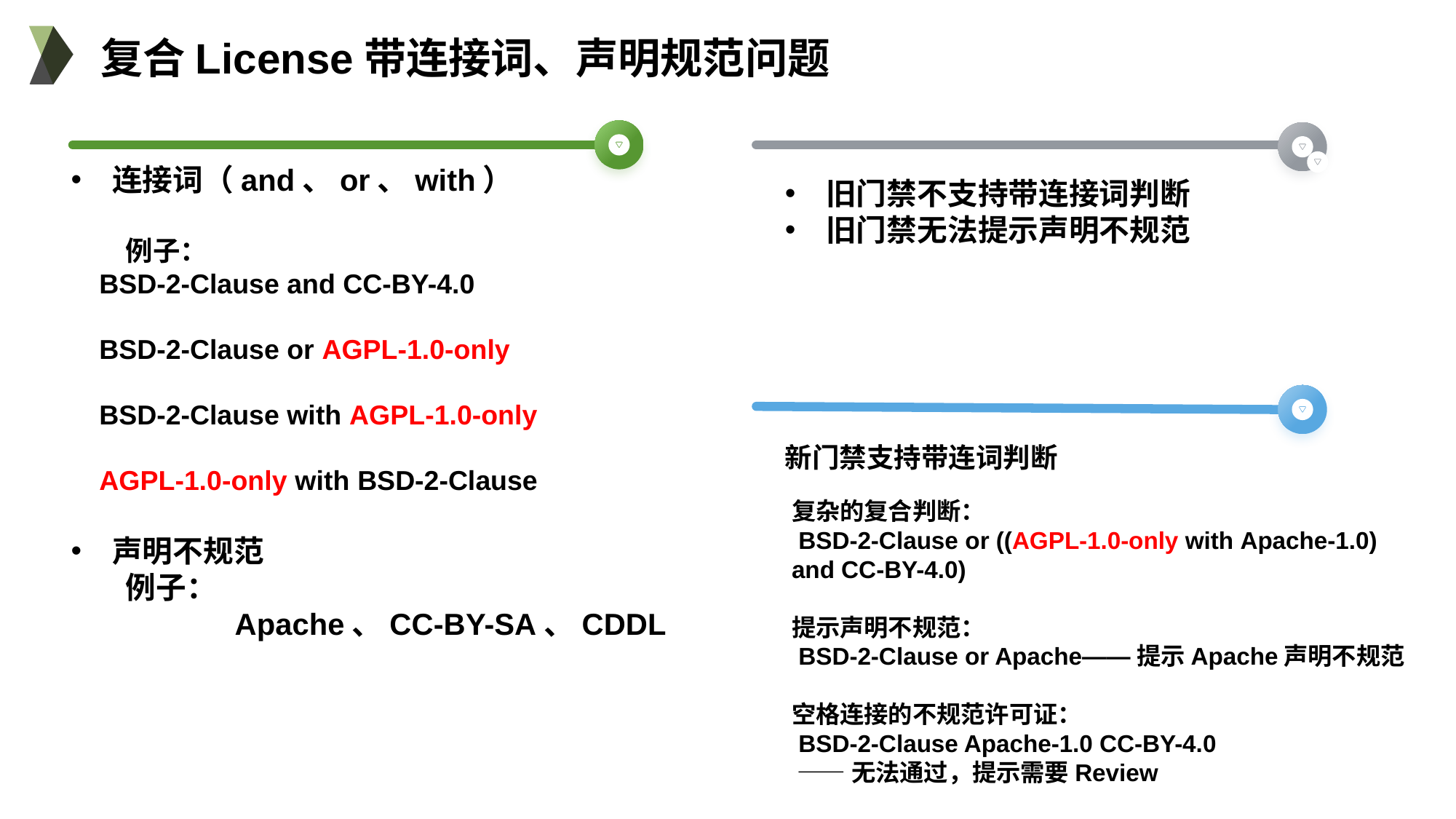

复合License带连接词、声明规范问题

连接词（and、or、with）

例子：
 BSD-2-Clause and CC-BY-4.0

 BSD-2-Clause or AGPL-1.0-only

 BSD-2-Clause with AGPL-1.0-only

 AGPL-1.0-only with BSD-2-Clause

声明不规范
例子：
	Apache、CC-BY-SA、CDDL

旧门禁不支持带连接词判断
旧门禁无法提示声明不规范

新门禁支持带连词判断
复杂的复合判断：
 BSD-2-Clause or ((AGPL-1.0-only with Apache-1.0) and CC-BY-4.0)

提示声明不规范：
 BSD-2-Clause or Apache——提示Apache声明不规范

空格连接的不规范许可证：
 BSD-2-Clause Apache-1.0 CC-BY-4.0
 ——无法通过，提示需要Review